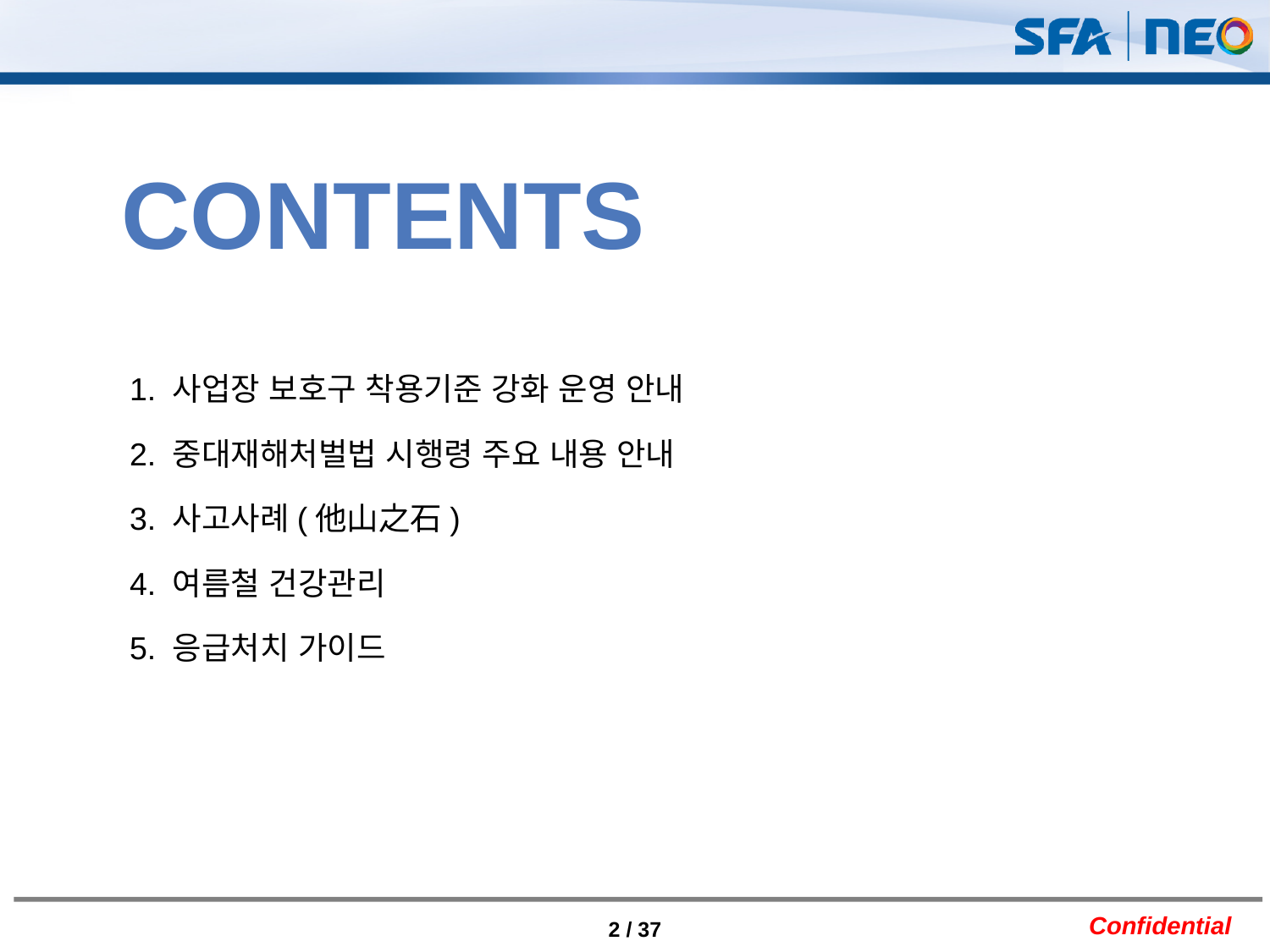

Contents
1. 사업장 보호구 착용기준 강화 운영 안내
2. 중대재해처벌법 시행령 주요 내용 안내
3. 사고사례(他山之石)
4. 여름철 건강관리
5. 응급처치 가이드